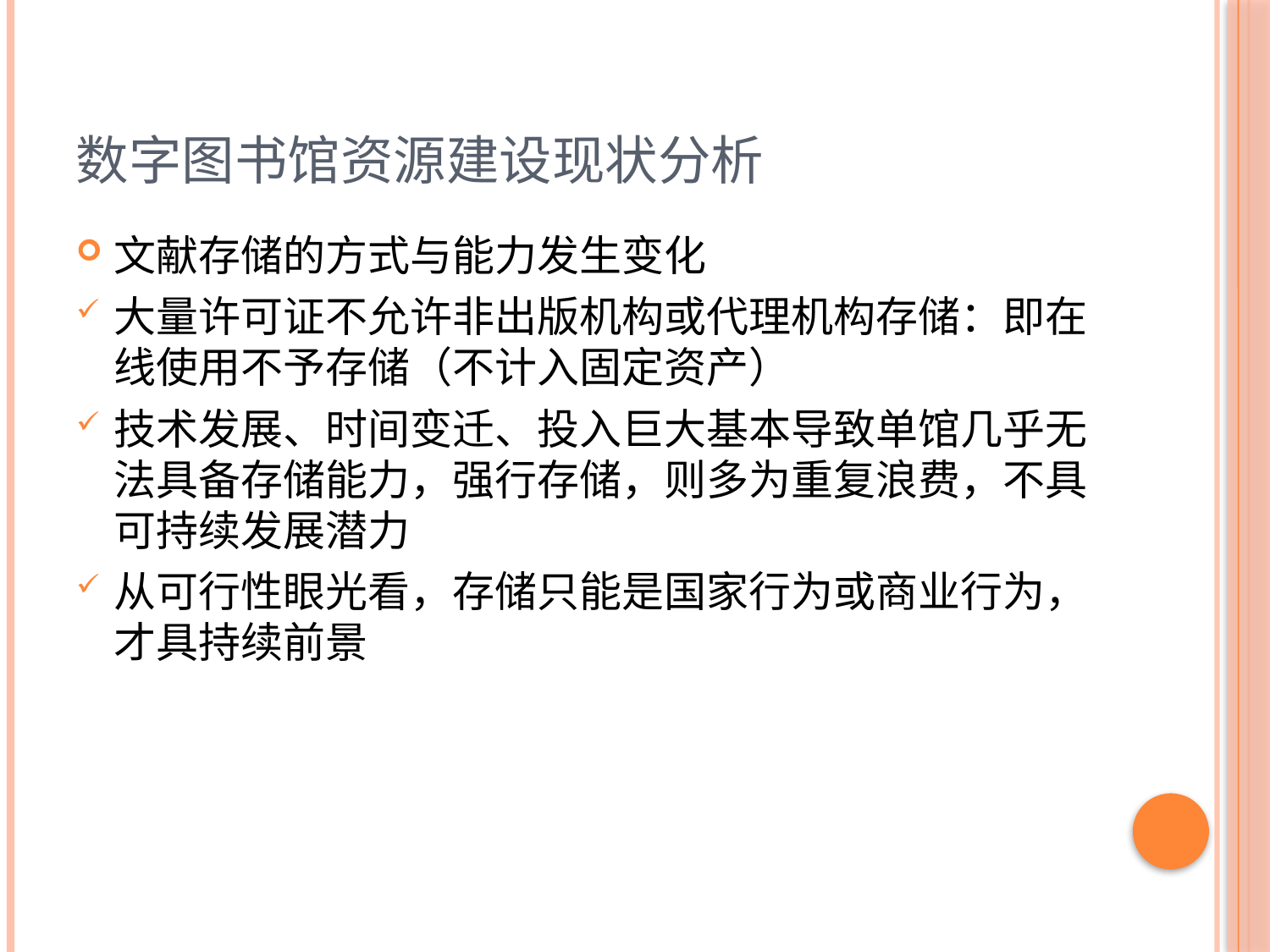

# 数字图书馆资源建设现状分析
文献存储的方式与能力发生变化
大量许可证不允许非出版机构或代理机构存储：即在线使用不予存储（不计入固定资产）
技术发展、时间变迁、投入巨大基本导致单馆几乎无法具备存储能力，强行存储，则多为重复浪费，不具可持续发展潜力
从可行性眼光看，存储只能是国家行为或商业行为，才具持续前景